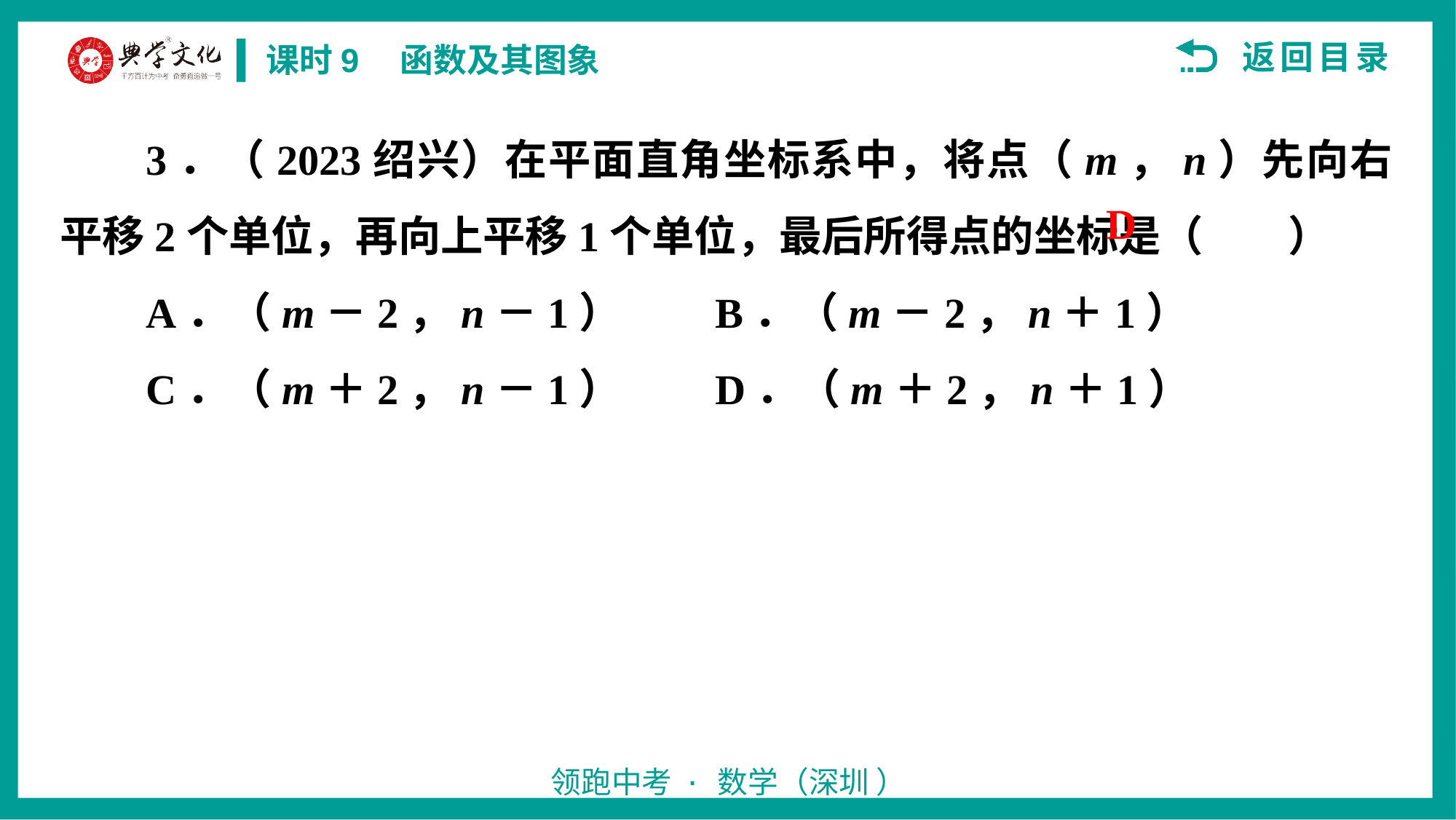

3．（2023绍兴）在平面直角坐标系中，将点（m，n）先向右平移2个单位，再向上平移1个单位，最后所得点的坐标是（　　）
A．（m－2，n－1）　    	B．（m－2，n＋1）
C．（m＋2，n－1）　    	D．（m＋2，n＋1）
D